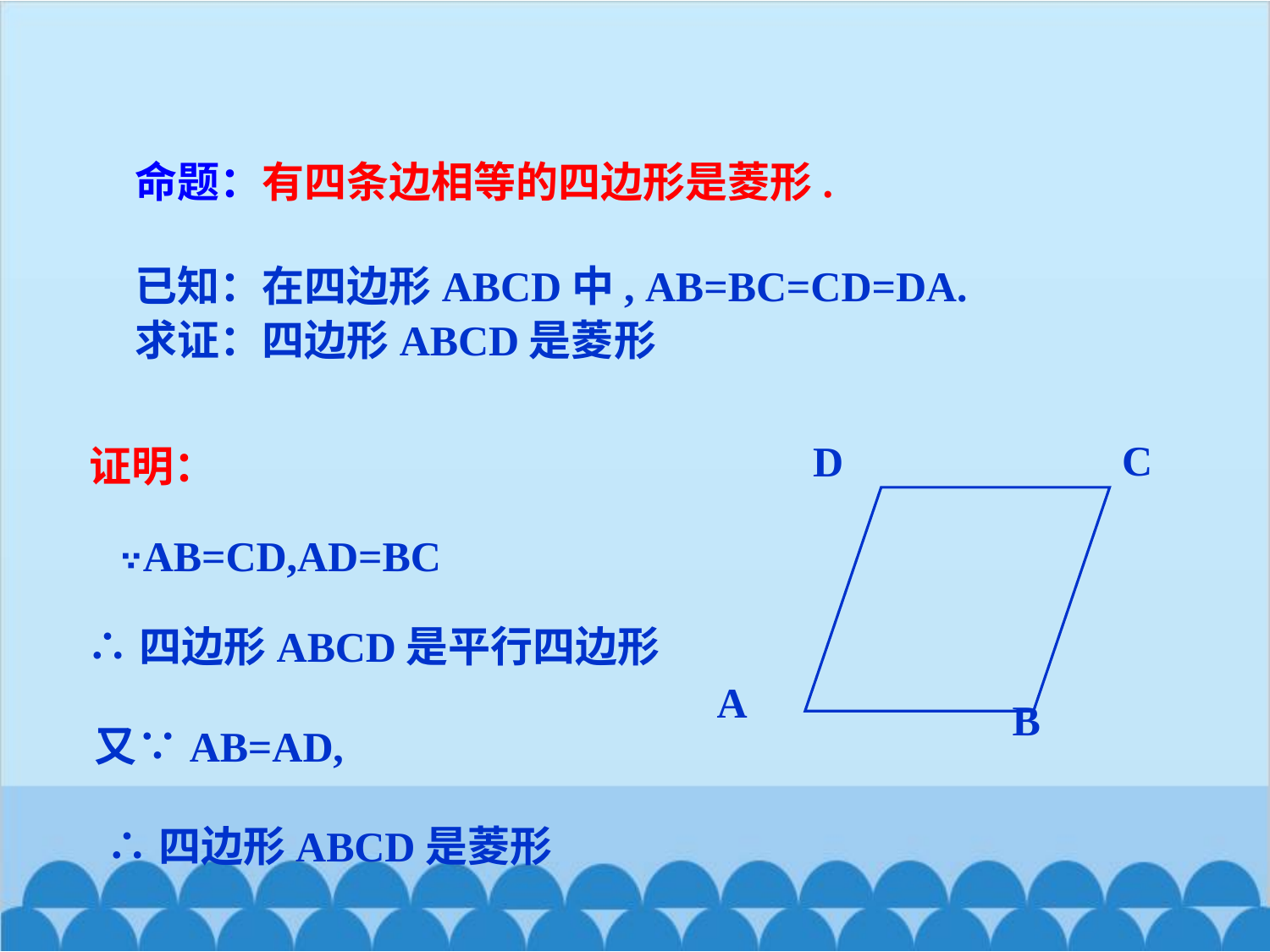

命题：有四条边相等的四边形是菱形.
已知：在四边形ABCD中, AB=BC=CD=DA.
求证：四边形ABCD是菱形
C
D

A
B
证明：
∵AB=CD,AD=BC
∴四边形ABCD是平行四边形
又∵AB=AD,
∴四边形ABCD是菱形